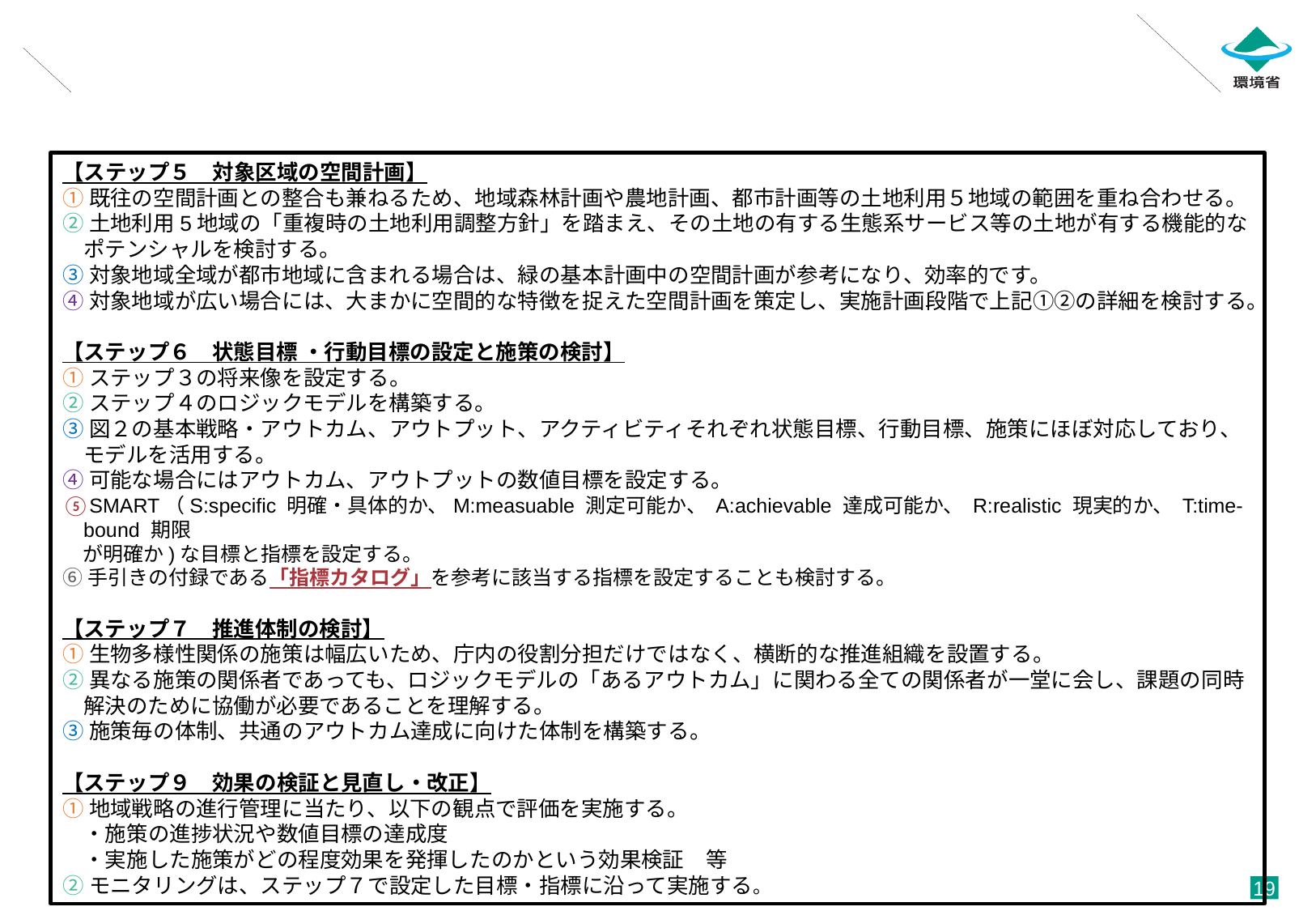

【参考】地域戦略のステップ別策定手順の例
【ステップ５　対象区域の空間計画】
①既往の空間計画との整合も兼ねるため、地域森林計画や農地計画、都市計画等の土地利用５地域の範囲を重ね合わせる。
②土地利用5地域の「重複時の土地利用調整方針」を踏まえ、その土地の有する生態系サービス等の土地が有する機能的なポテンシャルを検討する。
③対象地域全域が都市地域に含まれる場合は、緑の基本計画中の空間計画が参考になり、効率的です。
④対象地域が広い場合には、大まかに空間的な特徴を捉えた空間計画を策定し、実施計画段階で上記①②の詳細を検討する。

【ステップ６　状態目標 ・行動目標の設定と施策の検討】
①ステップ３の将来像を設定する。
②ステップ４のロジックモデルを構築する。
③図２の基本戦略・アウトカム、アウトプット、アクティビティそれぞれ状態目標、行動目標、施策にほぼ対応しており、モデルを活用する。
④可能な場合にはアウトカム、アウトプットの数値目標を設定する。
⑤SMART（S:specific 明確・具体的か、M:measuable 測定可能か、 A:achievable 達成可能か、 R:realistic 現実的か、 T:time-bound 期限
　が明確か)な目標と指標を設定する。
⑥手引きの付録である「指標カタログ」を参考に該当する指標を設定することも検討する。

【ステップ７　推進体制の検討】
①生物多様性関係の施策は幅広いため、庁内の役割分担だけではなく、横断的な推進組織を設置する。
②異なる施策の関係者であっても、ロジックモデルの「あるアウトカム」に関わる全ての関係者が一堂に会し、課題の同時解決のために協働が必要であることを理解する。
③施策毎の体制、共通のアウトカム達成に向けた体制を構築する。

【ステップ９　効果の検証と見直し・改正】
①地域戦略の進行管理に当たり、以下の観点で評価を実施する。
　・施策の進捗状況や数値目標の達成度
　・実施した施策がどの程度効果を発揮したのかという効果検証　等
②モニタリングは、ステップ７で設定した目標・指標に沿って実施する。